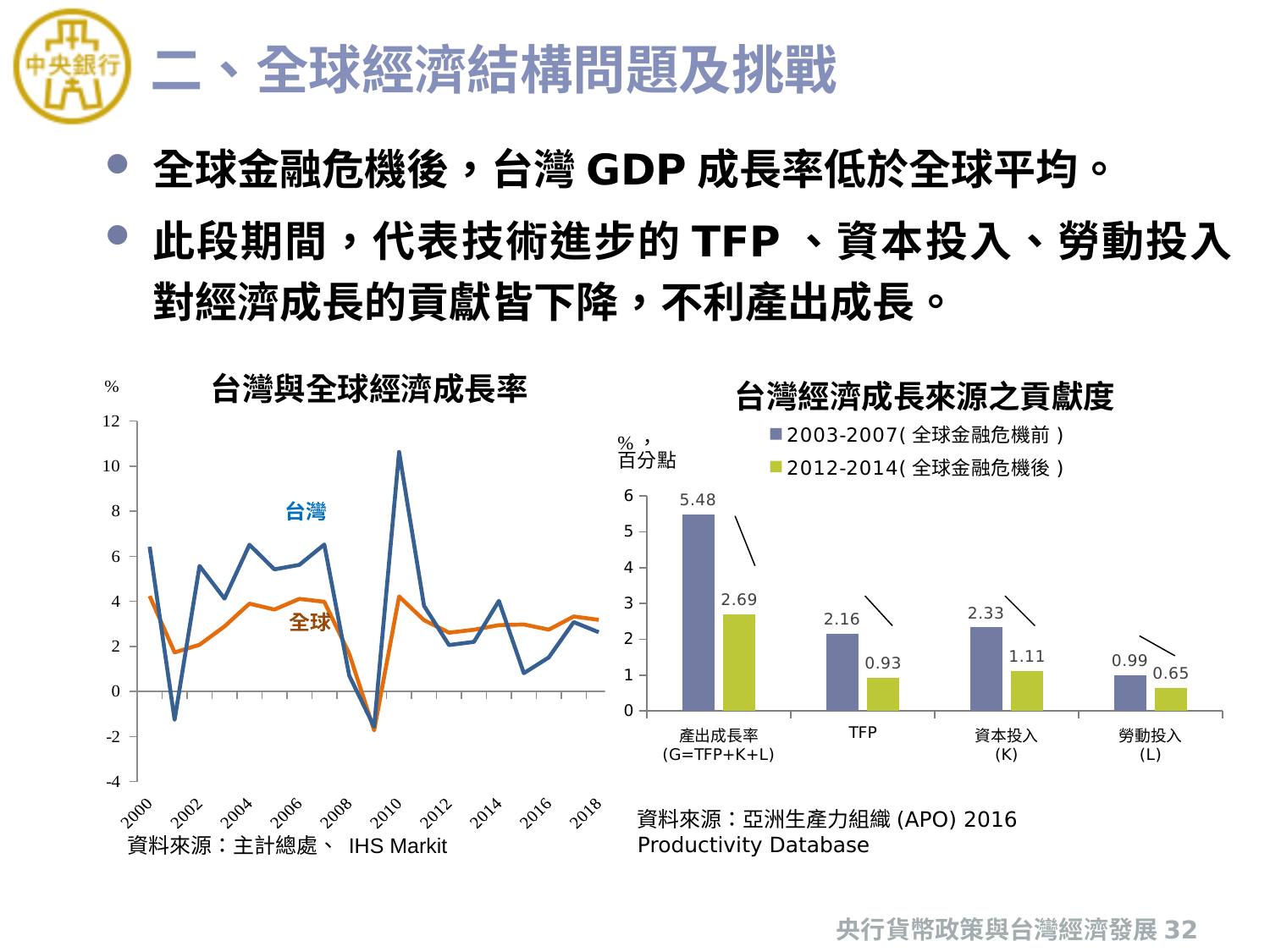

# 二、全球經濟結構問題及挑戰
全球金融危機後，台灣GDP成長率低於全球平均。
此段期間，代表技術進步的TFP、資本投入、勞動投入對經濟成長的貢獻皆下降，不利產出成長。

### Chart: 台灣經濟成長來源之貢獻度

| Category | 2003-2007(全球金融危機前) | 2012-2014(全球金融危機後) |
|---|---|---|
| 產出成長率
(G=TFP+K+L) | 5.48 | 2.69 |
| TFP | 2.16 | 0.93 |
| 資本投入
(K) | 2.33 | 1.11 |
| 勞動投入
(L) | 0.99 | 0.65 |
台灣與全球經濟成長率

### Chart

| Category | 全球 | 台灣 |
|---|---|---|
| 2000 | 4.237880431 | 6.42 |
| 2001 | 1.731888935 | -1.26 |
| 2002 | 2.071719436 | 5.57 |
| 2003 | 2.885943801 | 4.12 |
| 2004 | 3.89721394 | 6.51 |
| 2005 | 3.636292921 | 5.42 |
| 2006 | 4.107580103 | 5.62 |
| 2007 | 3.979415853 | 6.52 |
| 2008 | 1.674710265 | 0.7 |
| 2009 | -1.728195856 | -1.57 |
| 2010 | 4.21680555 | 10.63 |
| 2011 | 3.162751199 | 3.8 |
| 2012 | 2.608154104 | 2.06 |
| 2013 | 2.740934379 | 2.2 |
| 2014 | 2.944946188 | 4.02 |
| 2015 | 2.970814249 | 0.81 |
| 2016 | 2.745114505 | 1.51 |
| 2017 | 3.325976006 | 3.08 |
| 2018 | 3.17724121 | 2.63 |
資料來源：亞洲生產力組織(APO) 2016 Productivity Database
資料來源：主計總處、 IHS Markit
央行貨幣政策與台灣經濟發展
32